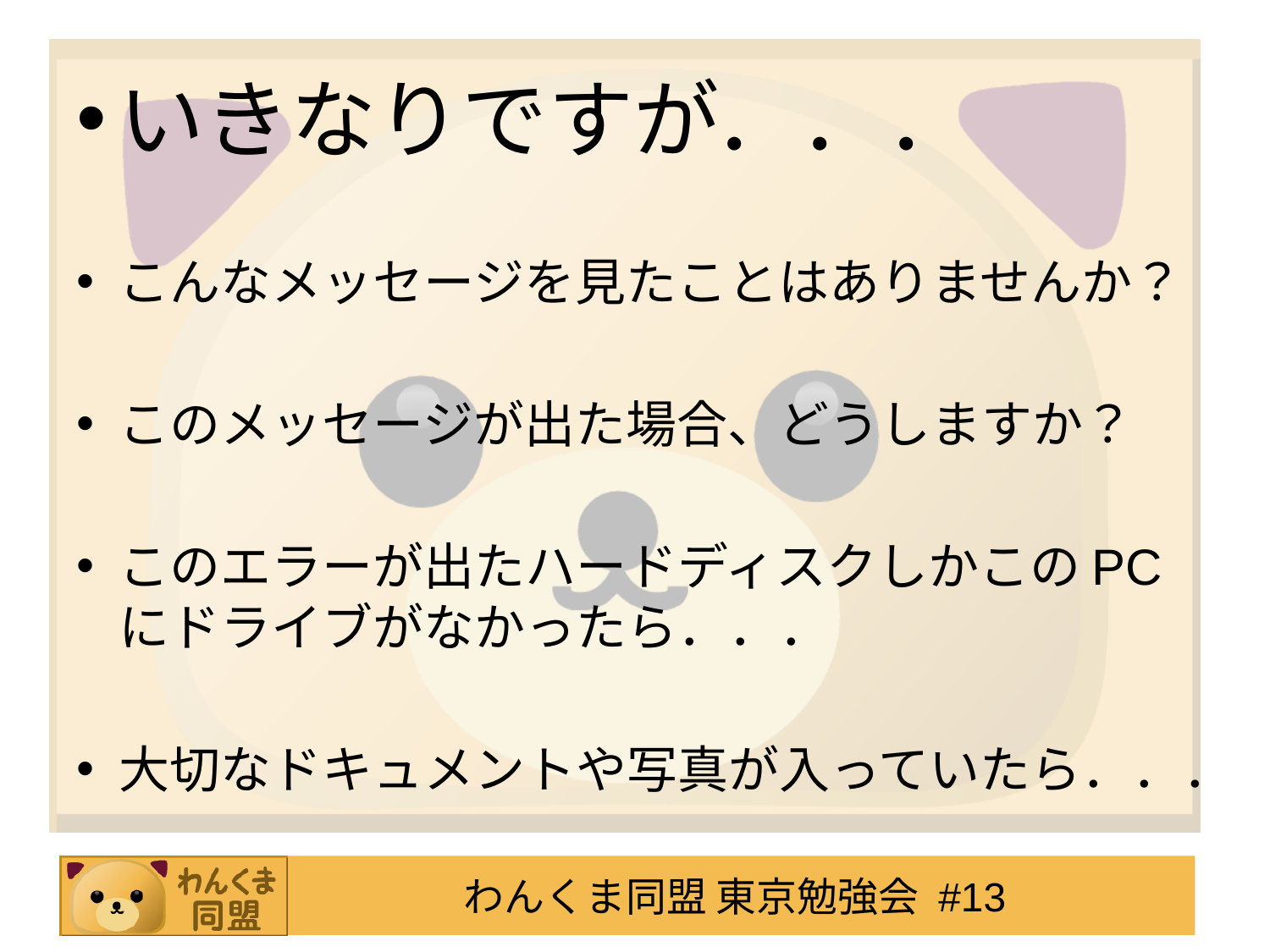

いきなりですが．．．

こんなメッセージを見たことはありませんか？

このメッセージが出た場合、どうしますか？

このエラーが出たハードディスクしかこのPCにドライブがなかったら．．．

大切なドキュメントや写真が入っていたら．．．